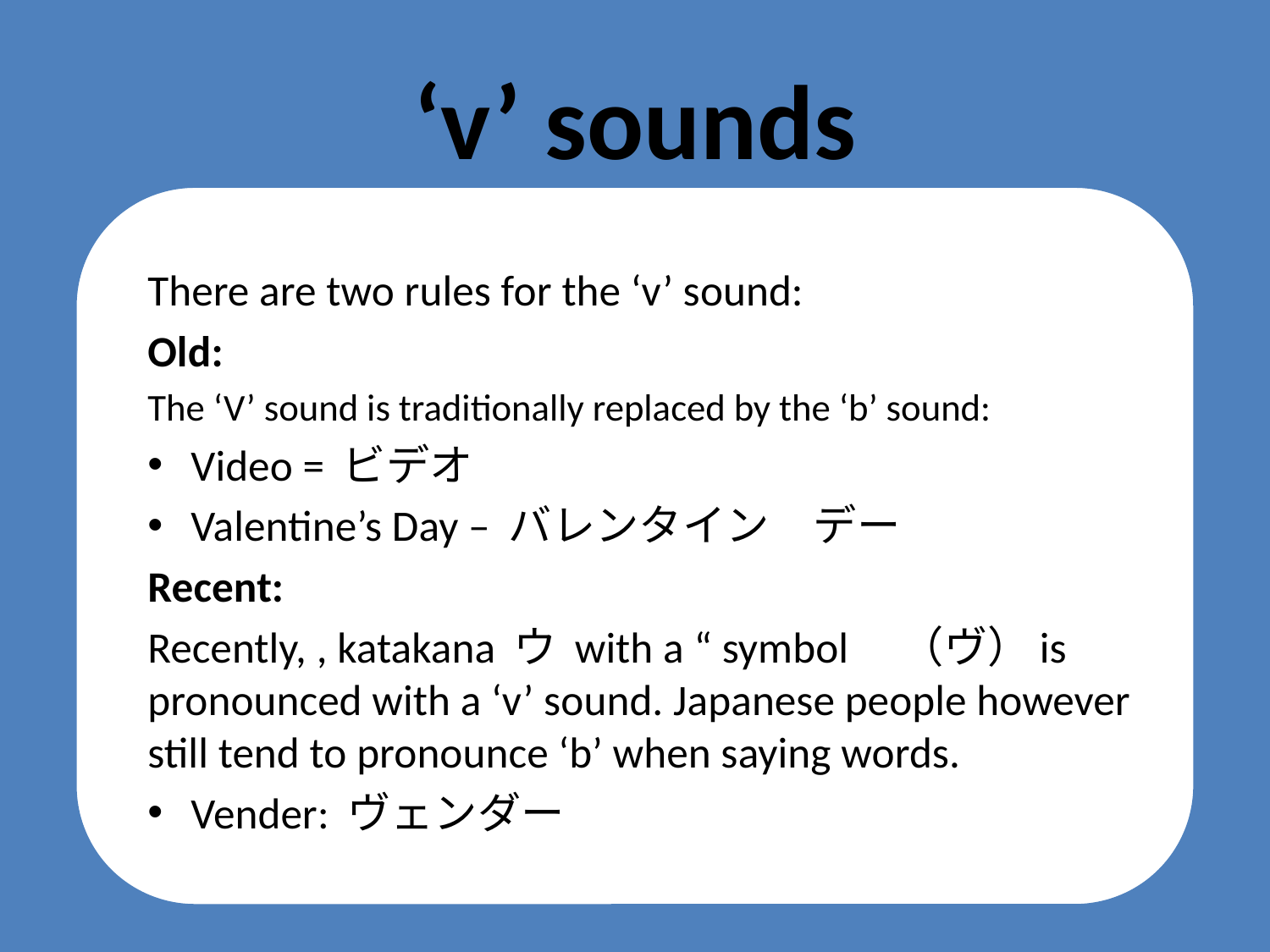

# ‘v’ sounds

There are two rules for the ‘v’ sound:
Old:
The ‘V’ sound is traditionally replaced by the ‘b’ sound:
Video = ビデオ
Valentine’s Day – バレンタイン　デー
Recent:
Recently, , katakana ウ with a “ symbol　（ヴ）is pronounced with a ‘v’ sound. Japanese people however still tend to pronounce ‘b’ when saying words.
Vender: ヴェンダー